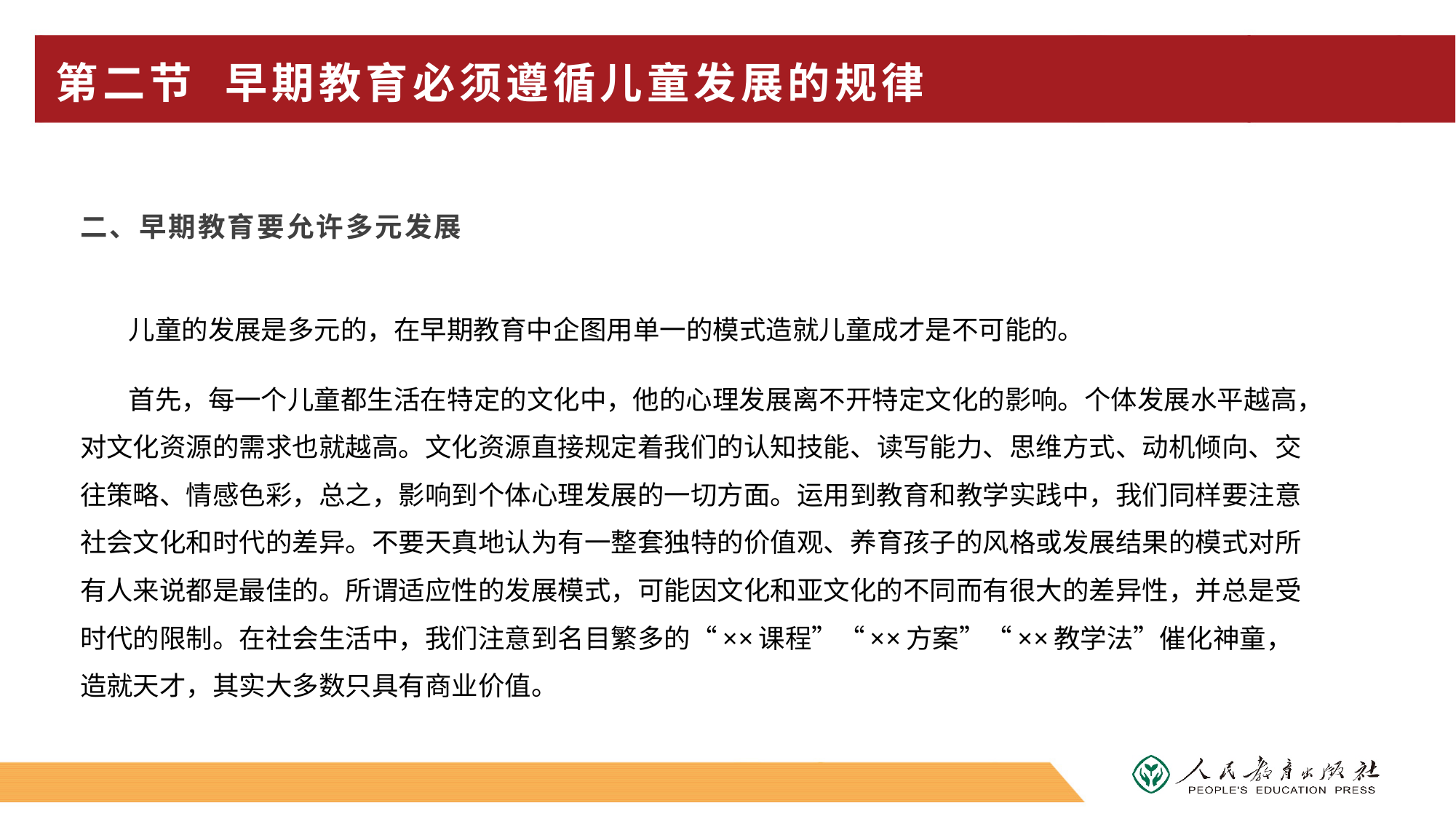

# 第二节  早期教育必须遵循儿童发展的规律
二、早期教育要允许多元发展
儿童的发展是多元的，在早期教育中企图用单一的模式造就儿童成才是不可能的。
首先，每一个儿童都生活在特定的文化中，他的心理发展离不开特定文化的影响。个体发展水平越高，对文化资源的需求也就越高。文化资源直接规定着我们的认知技能、读写能力、思维方式、动机倾向、交往策略、情感色彩，总之，影响到个体心理发展的一切方面。运用到教育和教学实践中，我们同样要注意社会文化和时代的差异。不要天真地认为有一整套独特的价值观、养育孩子的风格或发展结果的模式对所有人来说都是最佳的。所谓适应性的发展模式，可能因文化和亚文化的不同而有很大的差异性，并总是受时代的限制。在社会生活中，我们注意到名目繁多的“××课程”“××方案”“××教学法”催化神童，造就天才，其实大多数只具有商业价值。